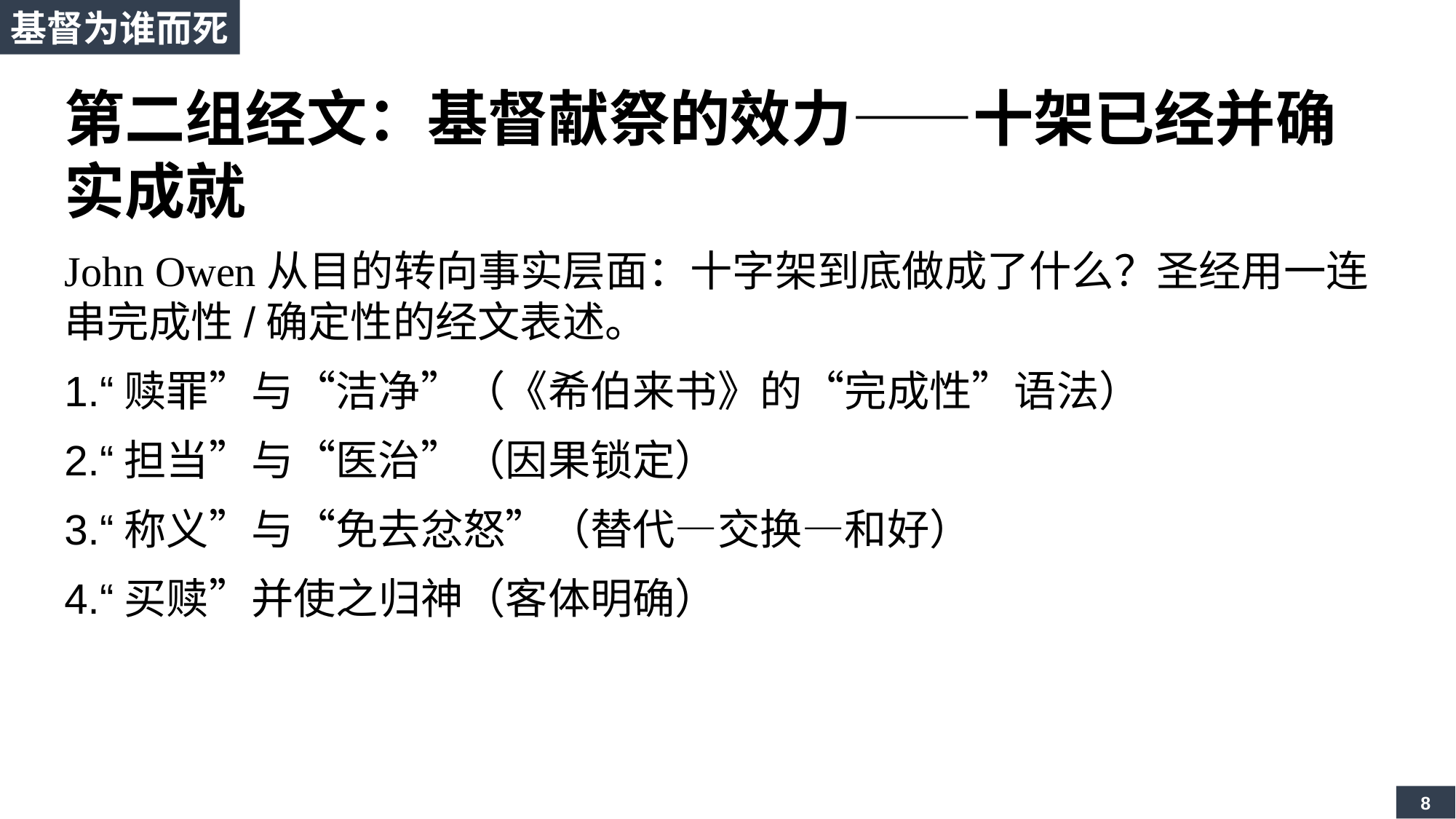

基督为谁而死
第二组经文：基督献祭的效力——十架已经并确实成就
John Owen从目的转向事实层面：十字架到底做成了什么？圣经用一连串完成性/确定性的经文表述。
1.“赎罪”与“洁净”（《希伯来书》的“完成性”语法）
2.“担当”与“医治”（因果锁定）
3.“称义”与“免去忿怒”（替代—交换—和好）
4.“买赎”并使之归神（客体明确）
8